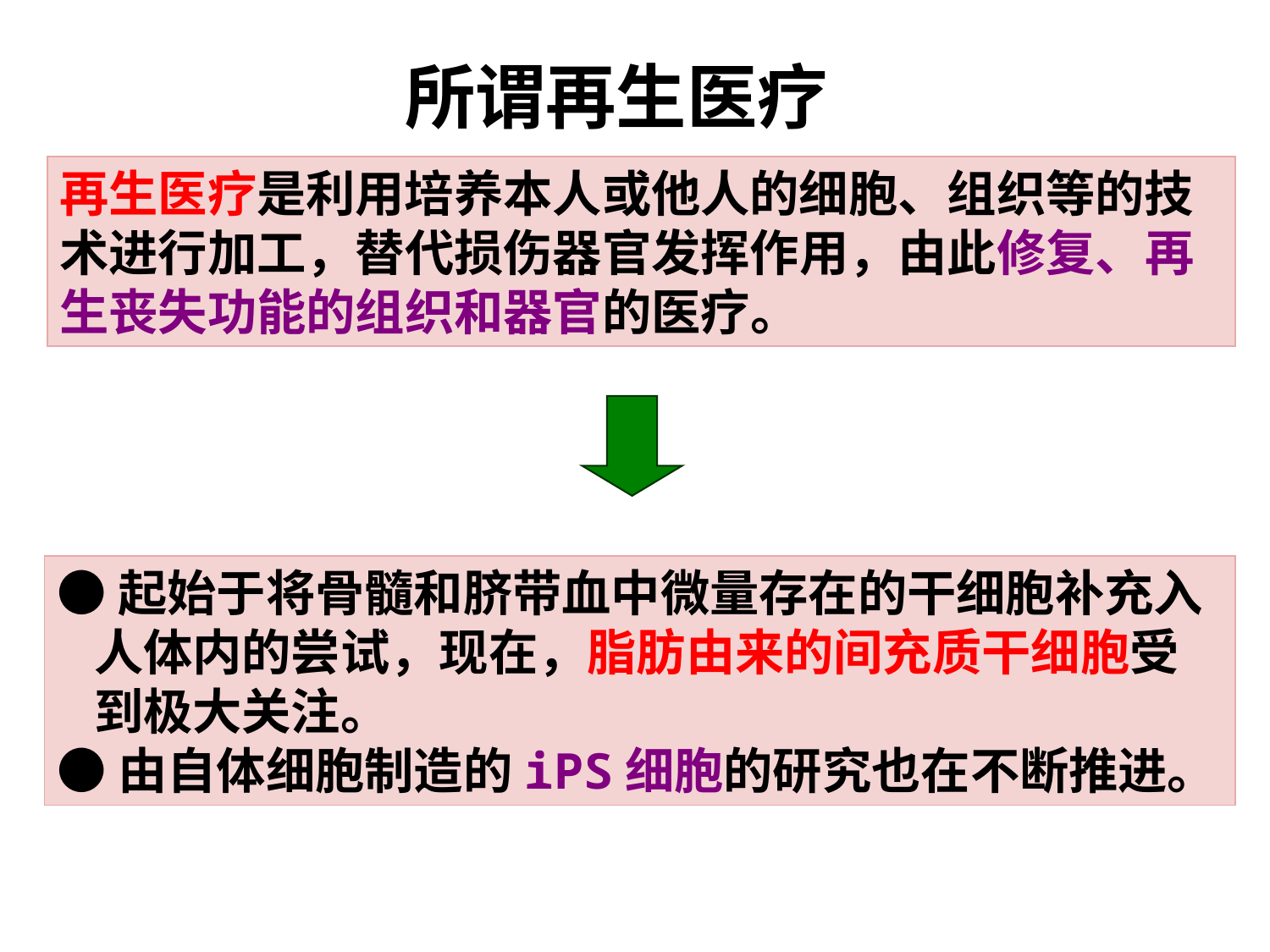

所谓再生医疗

再生医疗是利用培养本人或他人的细胞、组织等的技术进行加工，替代损伤器官发挥作用，由此修复、再生丧失功能的组织和器官的医疗。

●起始于将骨髓和脐带血中微量存在的干细胞补充入人体内的尝试，现在，脂肪由来的间充质干细胞受到极大关注。
●由自体细胞制造的iPS细胞的研究也在不断推进。